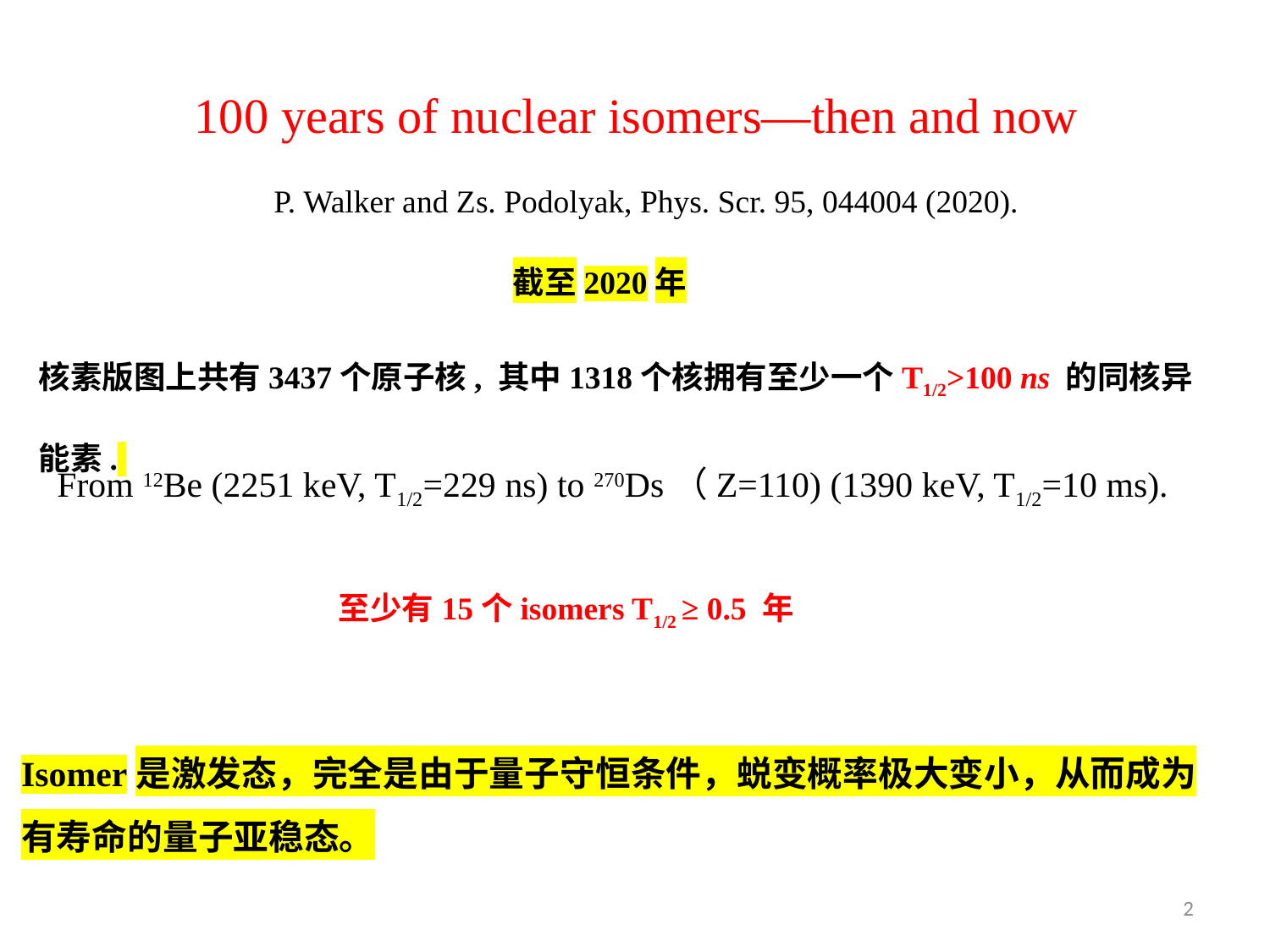

100 years of nuclear isomers—then and now
 P. Walker and Zs. Podolyak, Phys. Scr. 95, 044004 (2020).
截至2020年
核素版图上共有3437个原子核, 其中1318个核拥有至少一个T1/2>100 ns 的同核异能素.
From 12Be (2251 keV, T1/2=229 ns) to 270Ds（Z=110) (1390 keV, T1/2=10 ms).
至少有15个isomers T1/2 ≥ 0.5 年
Isomer是激发态，完全是由于量子守恒条件，蜕变概率极大变小，从而成为有寿命的量子亚稳态。
2